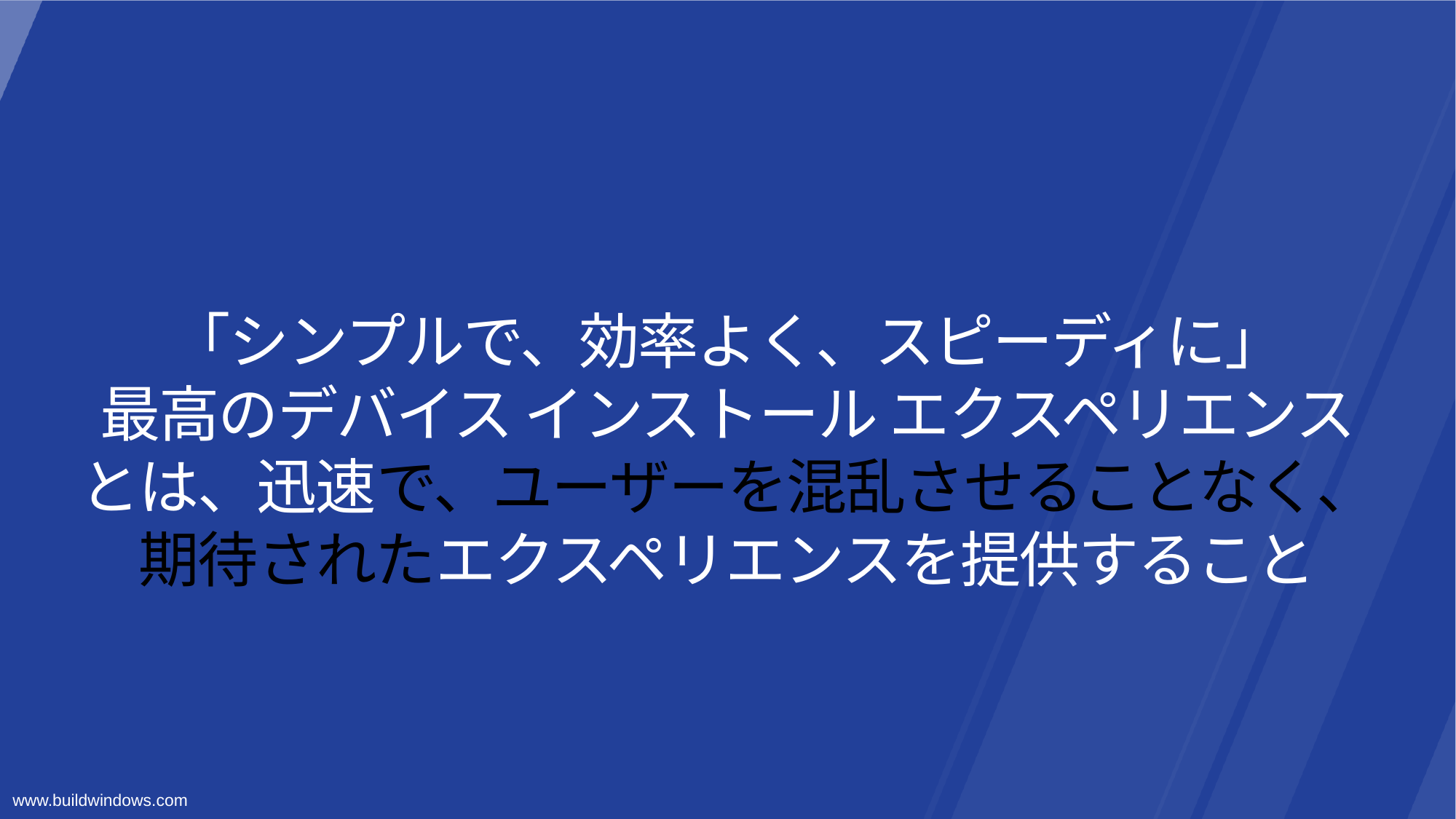

# 「シンプルで、効率よく、スピーディに」 最高のデバイス インストール エクスペリエンスとは、迅速で、ユーザーを混乱させることなく、期待されたエクスペリエンスを提供すること